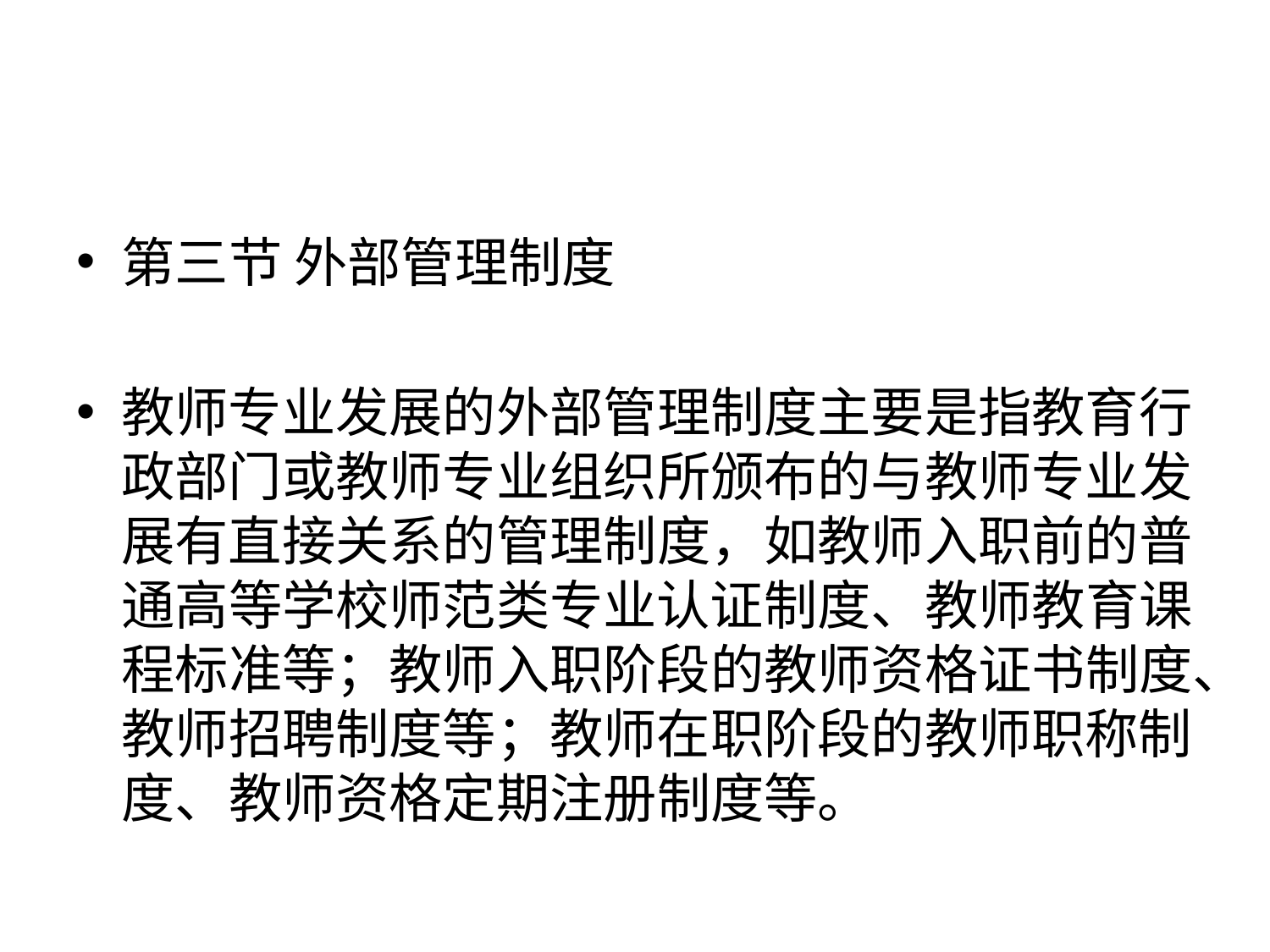

#
第三节 外部管理制度

教师专业发展的外部管理制度主要是指教育行政部门或教师专业组织所颁布的与教师专业发展有直接关系的管理制度，如教师入职前的普通高等学校师范类专业认证制度、教师教育课程标准等；教师入职阶段的教师资格证书制度、教师招聘制度等；教师在职阶段的教师职称制度、教师资格定期注册制度等。